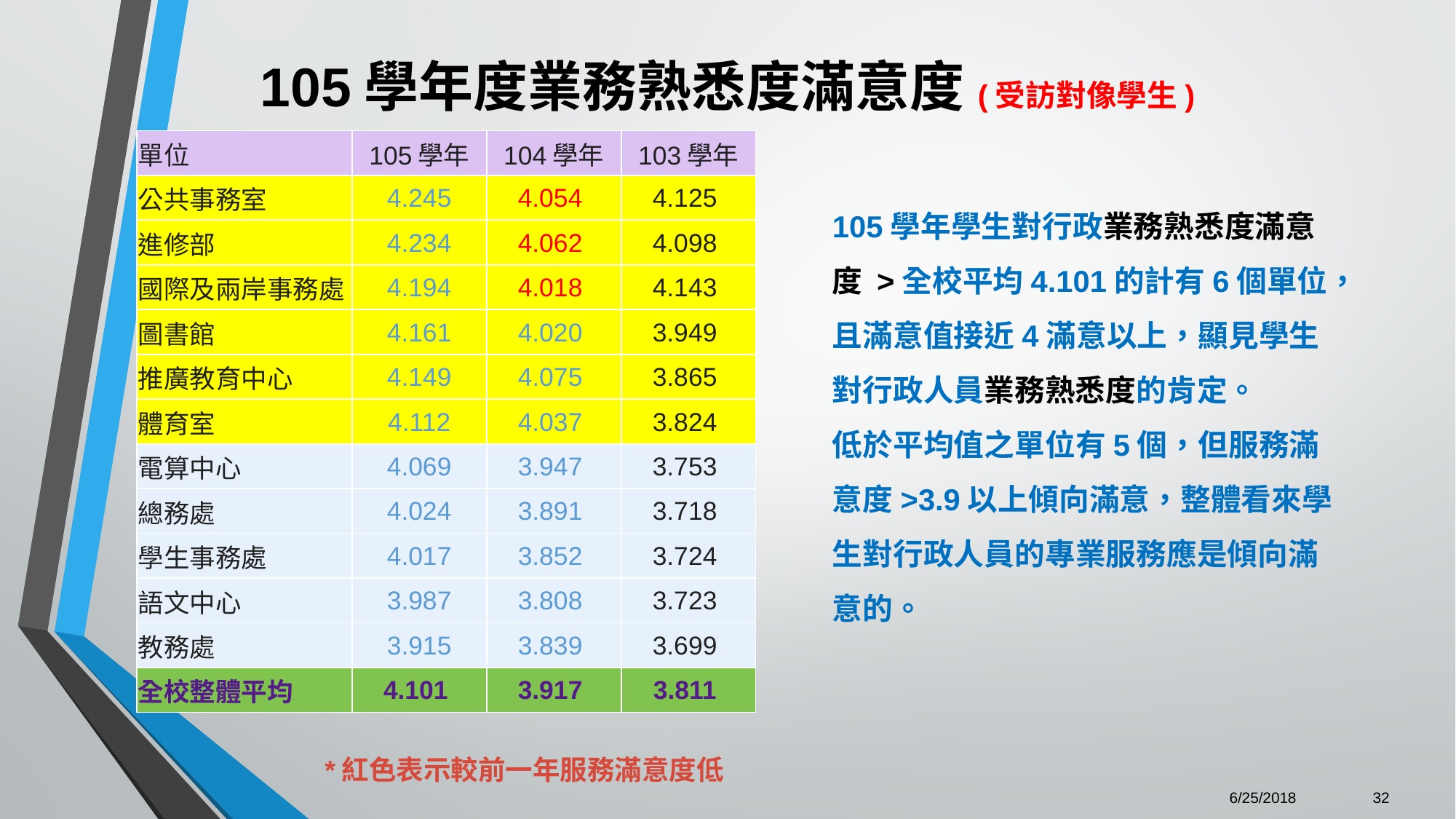

105學年度業務熟悉度滿意度(受訪對像學生)

| 單位 | 105學年 | 104學年 | 103學年 |
| --- | --- | --- | --- |
| 公共事務室 | 4.245 | 4.054 | 4.125 |
| 進修部 | 4.234 | 4.062 | 4.098 |
| 國際及兩岸事務處 | 4.194 | 4.018 | 4.143 |
| 圖書館 | 4.161 | 4.020 | 3.949 |
| 推廣教育中心 | 4.149 | 4.075 | 3.865 |
| 體育室 | 4.112 | 4.037 | 3.824 |
| 電算中心 | 4.069 | 3.947 | 3.753 |
| 總務處 | 4.024 | 3.891 | 3.718 |
| 學生事務處 | 4.017 | 3.852 | 3.724 |
| 語文中心 | 3.987 | 3.808 | 3.723 |
| 教務處 | 3.915 | 3.839 | 3.699 |
| 全校整體平均 | 4.101 | 3.917 | 3.811 |
105學年學生對行政業務熟悉度滿意度 >全校平均4.101的計有6個單位，且滿意值接近4滿意以上，顯見學生對行政人員業務熟悉度的肯定。
低於平均值之單位有5個，但服務滿意度>3.9以上傾向滿意，整體看來學生對行政人員的專業服務應是傾向滿意的。
*紅色表示較前一年服務滿意度低
32
6/25/2018